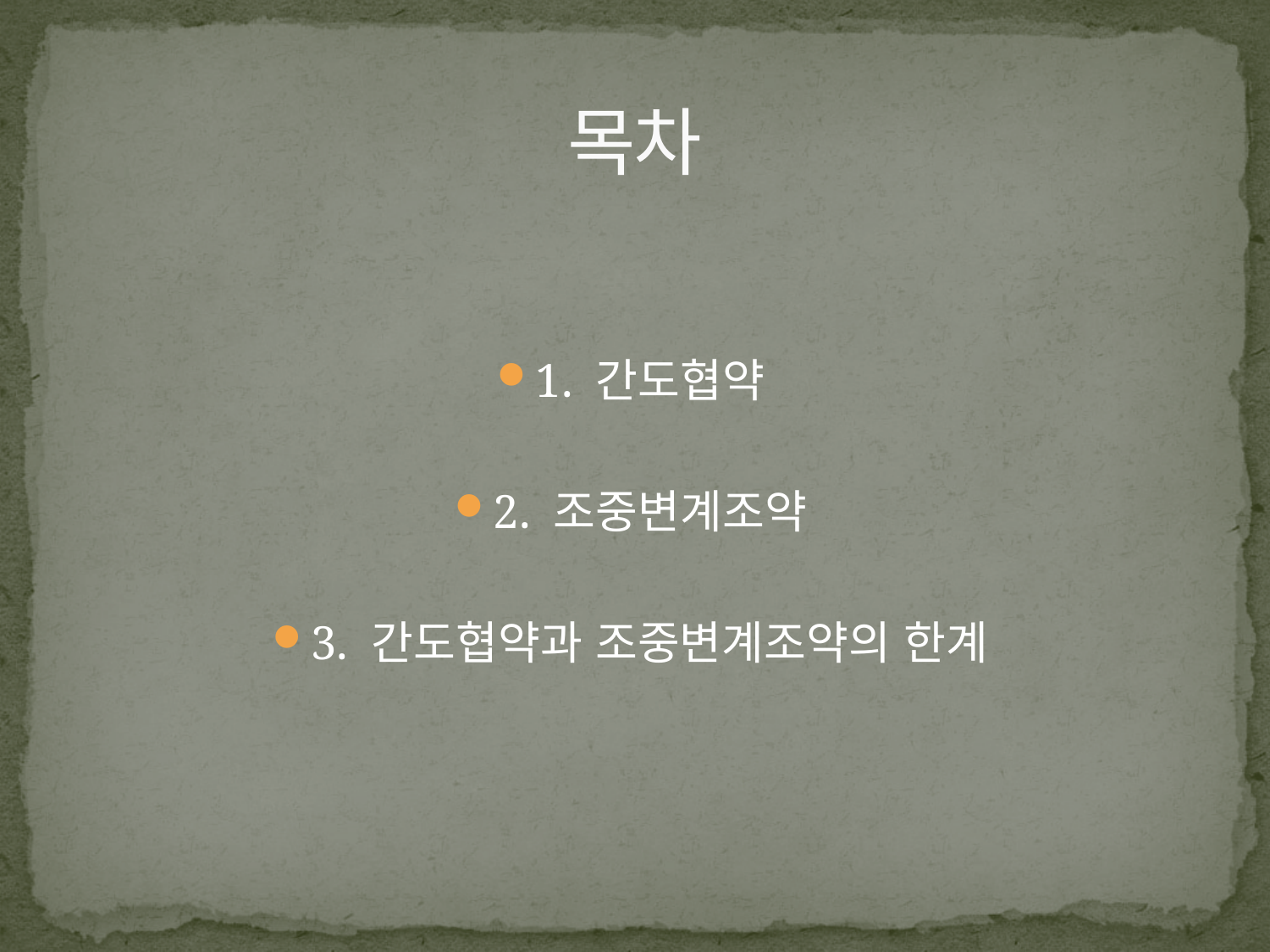

# 목차

1. 간도협약

2. 조중변계조약

3. 간도협약과 조중변계조약의 한계